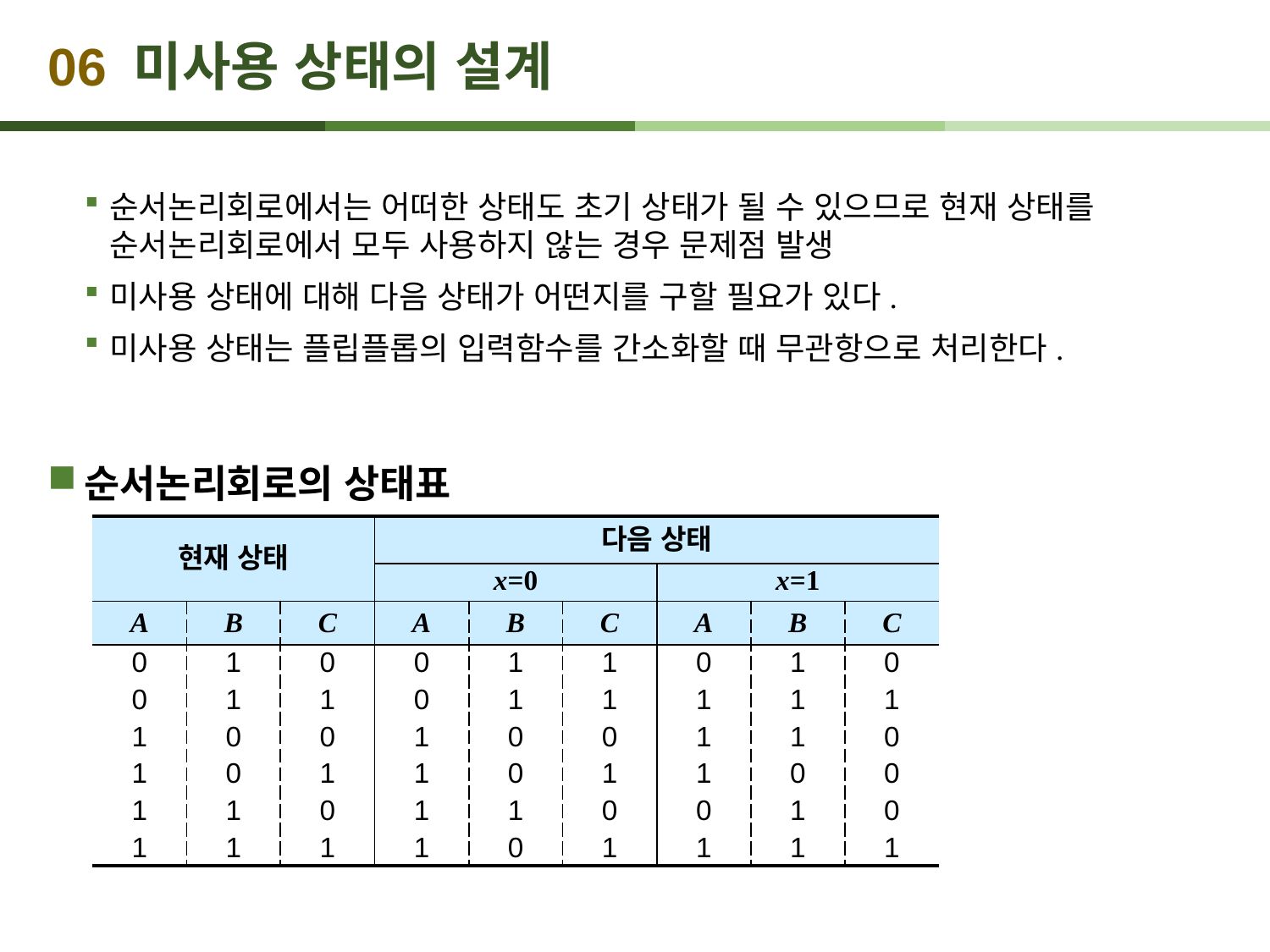

# 06 미사용 상태의 설계

순서논리회로에서는 어떠한 상태도 초기 상태가 될 수 있으므로 현재 상태를 순서논리회로에서 모두 사용하지 않는 경우 문제점 발생
미사용 상태에 대해 다음 상태가 어떤지를 구할 필요가 있다.
미사용 상태는 플립플롭의 입력함수를 간소화할 때 무관항으로 처리한다.

순서논리회로의 상태표

| 현재 상태 |  |  | 다음 상태 |  |  |  |  |  |
| --- | --- | --- | --- | --- | --- | --- | --- | --- |
|  |  |  | x=0 |  |  | x=1 |  |  |
| A | B | C | A | B | C | A | B | C |
| 0 0 1 1 1 1 | 1 1 0 0 1 1 | 0 1 0 1 0 1 | 0 0 1 1 1 1 | 1 1 0 0 1 0 | 1 1 0 1 0 1 | 0 1 1 1 0 1 | 1 1 1 0 1 1 | 0 1 0 0 0 1 |